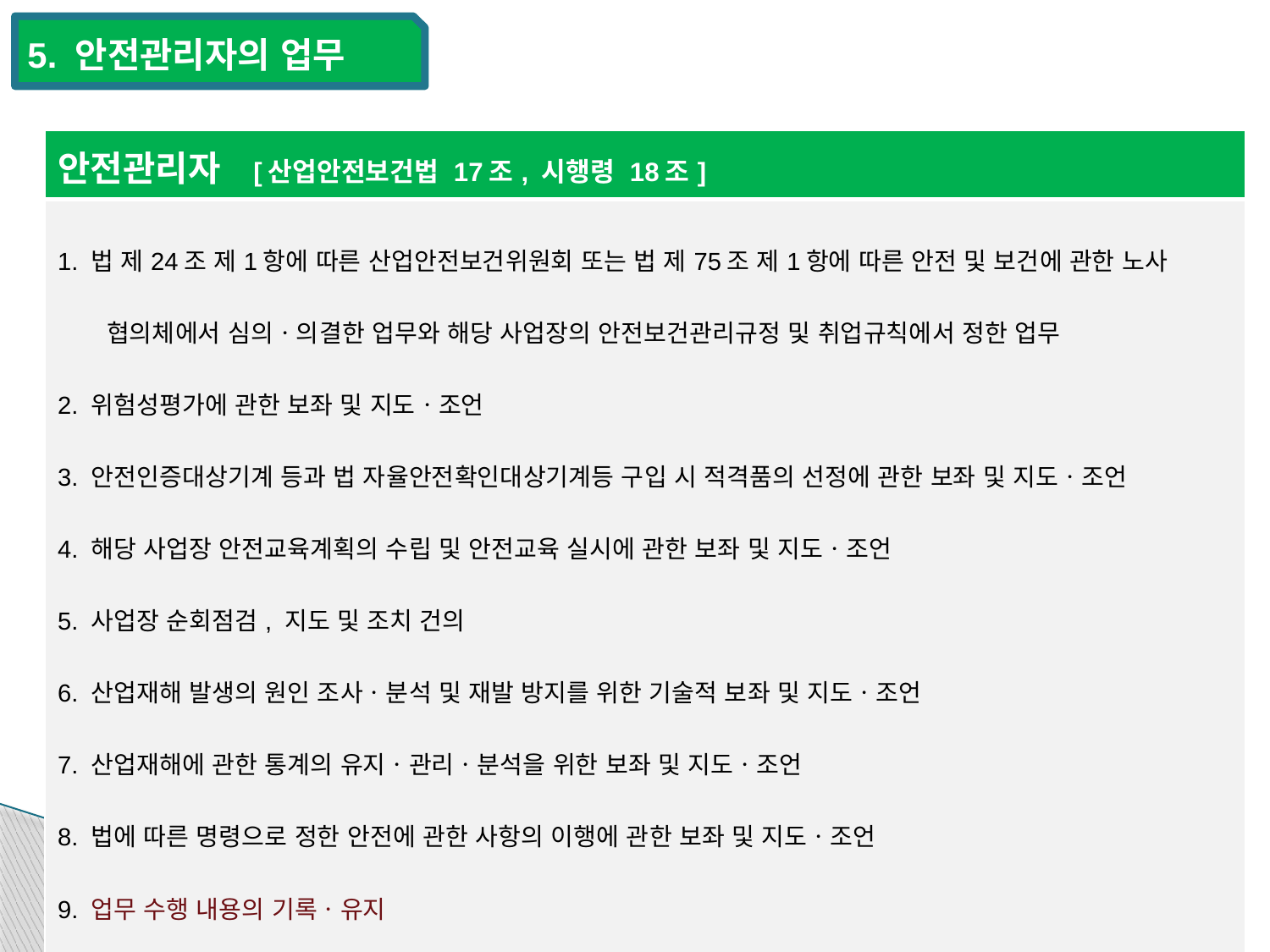

5. 안전관리자의 업무
| 안전관리자 [산업안전보건법 17조, 시행령 18조] |
| --- |
| 1. 법 제24조 제1항에 따른 산업안전보건위원회 또는 법 제75조 제1항에 따른 안전 및 보건에 관한 노사 협의체에서 심의ㆍ의결한 업무와 해당 사업장의 안전보건관리규정 및 취업규칙에서 정한 업무 2. 위험성평가에 관한 보좌 및 지도ㆍ조언 3. 안전인증대상기계 등과 법 자율안전확인대상기계등 구입 시 적격품의 선정에 관한 보좌 및 지도ㆍ조언 4. 해당 사업장 안전교육계획의 수립 및 안전교육 실시에 관한 보좌 및 지도ㆍ조언 5. 사업장 순회점검, 지도 및 조치 건의 6. 산업재해 발생의 원인 조사ㆍ분석 및 재발 방지를 위한 기술적 보좌 및 지도ㆍ조언 7. 산업재해에 관한 통계의 유지ㆍ관리ㆍ분석을 위한 보좌 및 지도ㆍ조언 8. 법에 따른 명령으로 정한 안전에 관한 사항의 이행에 관한 보좌 및 지도ㆍ조언 9. 업무 수행 내용의 기록ㆍ유지 10. 그 밖에 안전에 관한 사항으로서 고용노동부장관이 정하는 사항 |